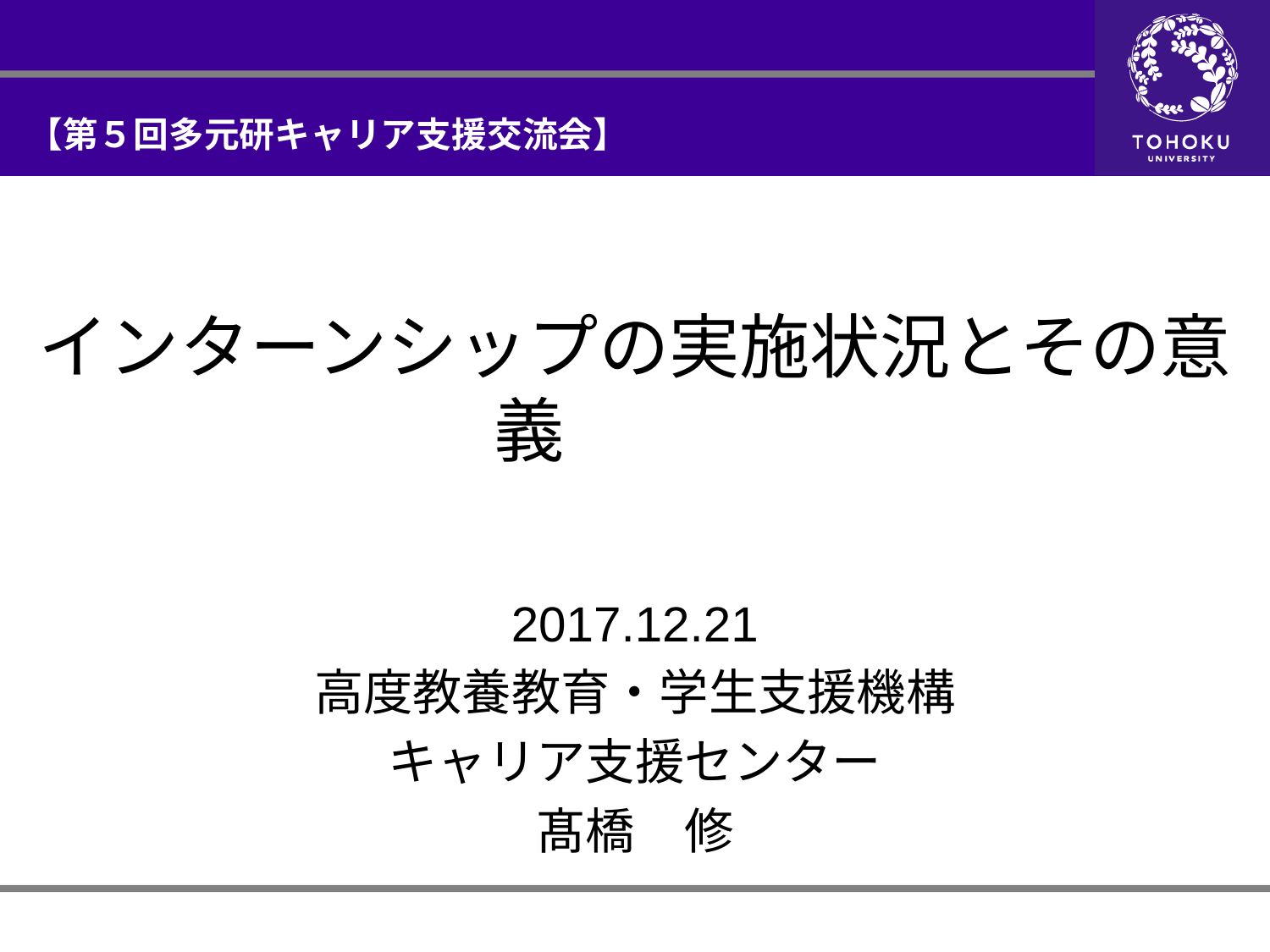

【第５回多元研キャリア支援交流会】
インターンシップの実施状況とその意義
2017.12.21
高度教養教育・学生支援機構
キャリア支援センター
髙橋　修